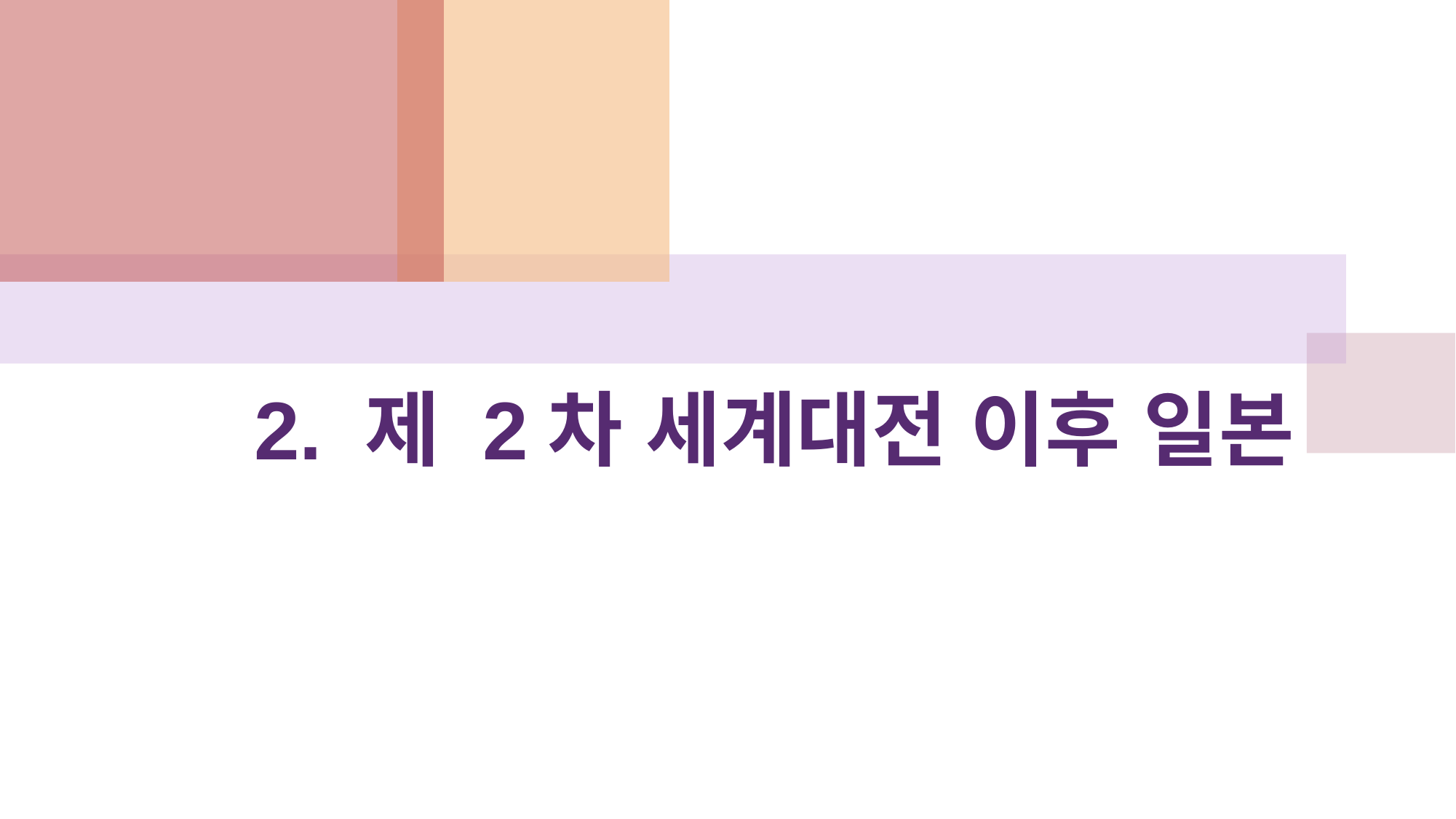

# 2. 제 2차 세계대전 이후 일본